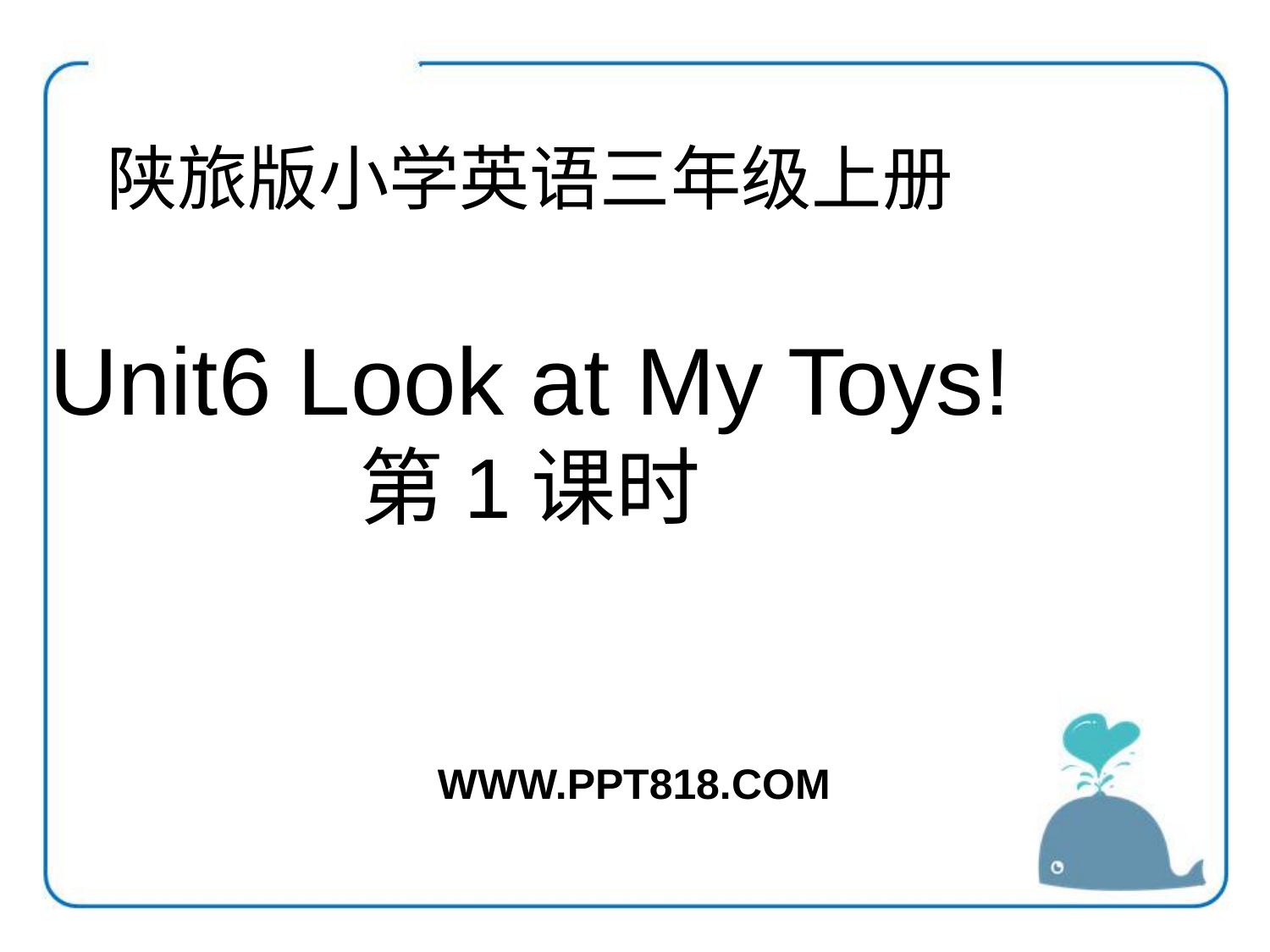

陕旅版小学英语三年级上册
Unit6 Look at My Toys!
第1课时
WWW.PPT818.COM